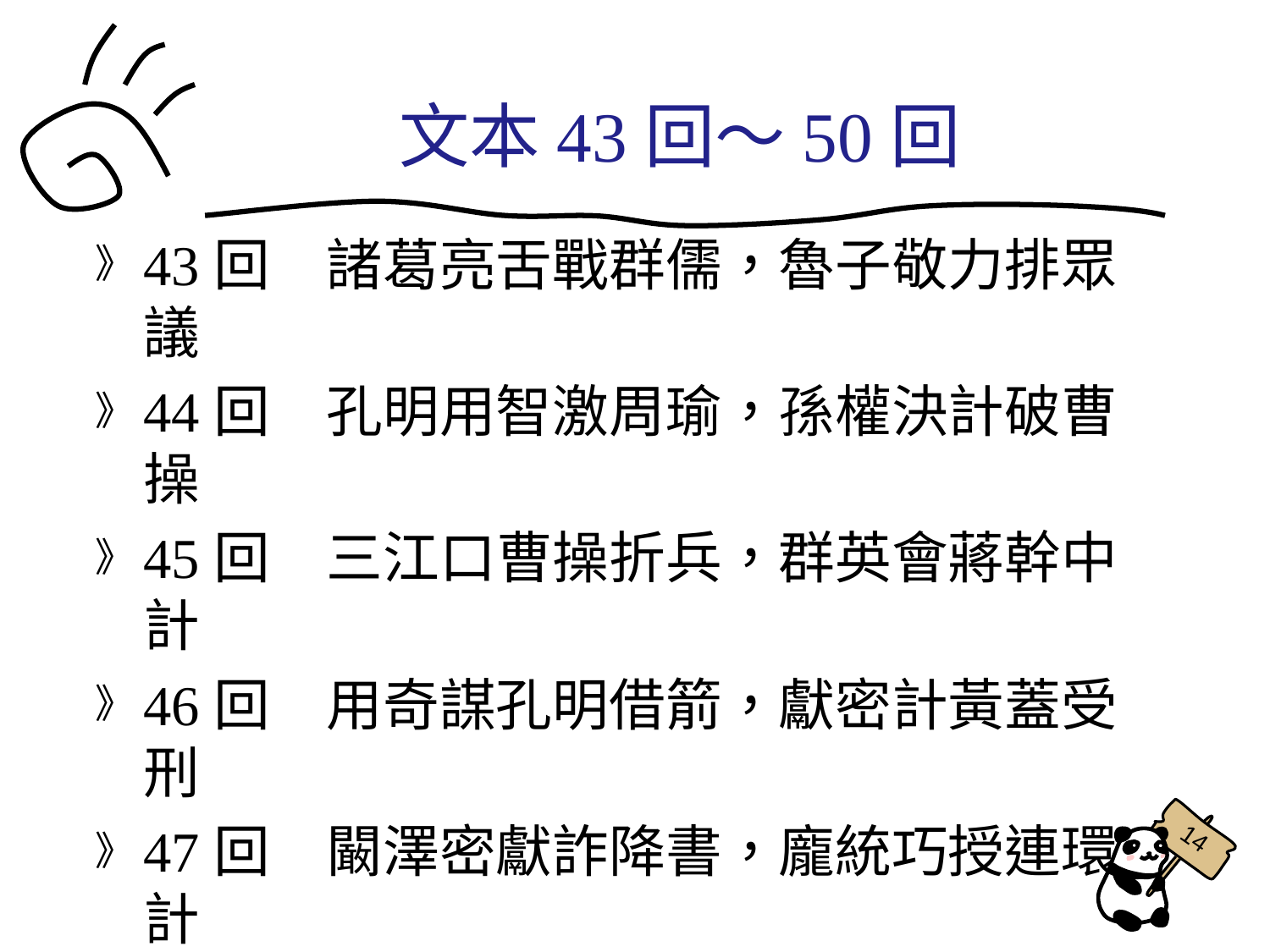

文本43回～50回
43回　諸葛亮舌戰群儒，魯子敬力排眾議
44回　孔明用智激周瑜，孫權決計破曹操
45回　三江口曹操折兵，群英會蔣幹中計
46回　用奇謀孔明借箭，獻密計黃蓋受刑
47回　闞澤密獻詐降書，龐統巧授連環計
48回　宴長江曹操賦詩，鎖戰船北軍用武
49回　七星壇諸葛祭風，三江口周瑜縱火
50回　諸葛亮智算華容，關雲長義釋曹操

14